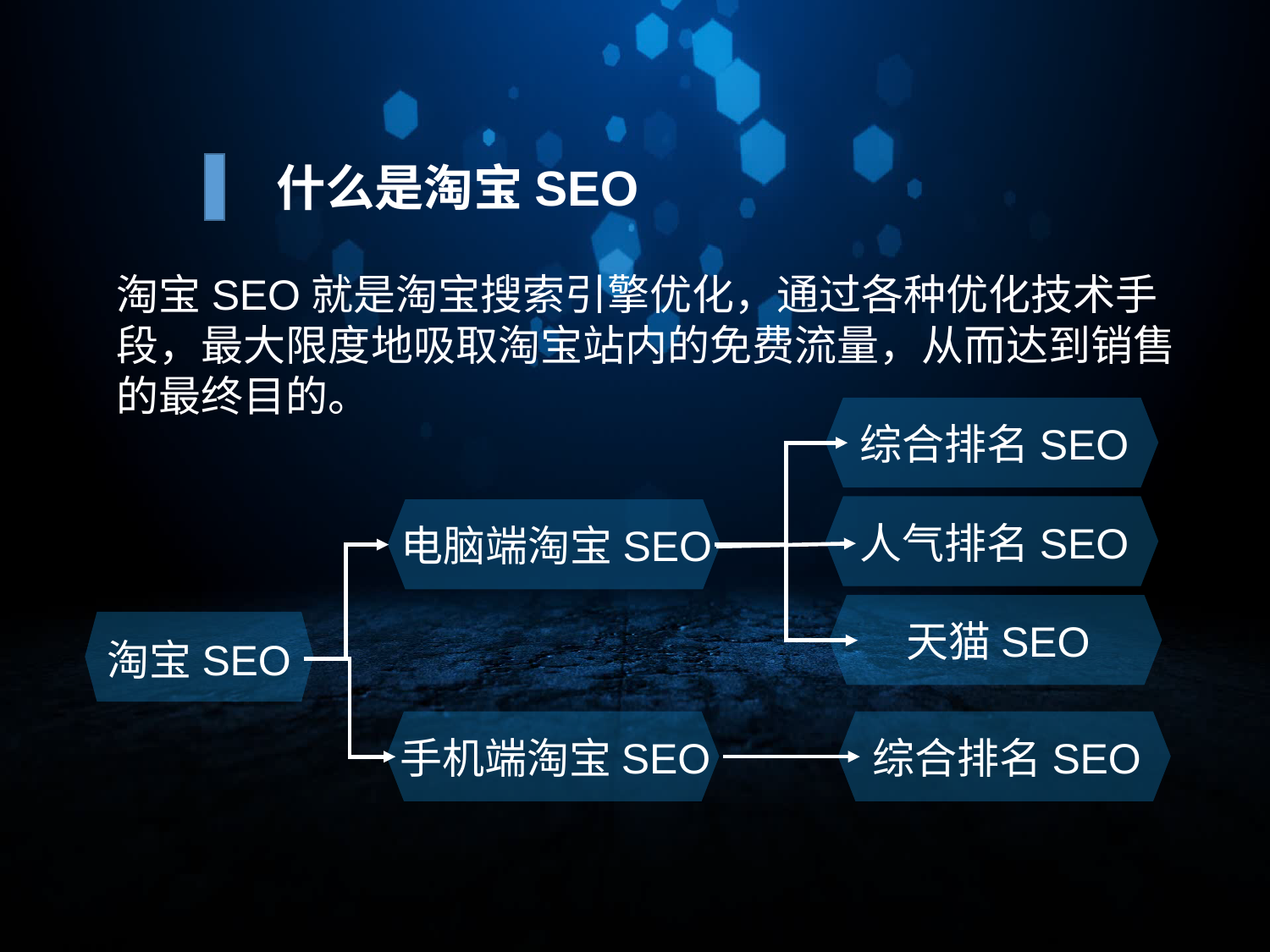

什么是淘宝SEO

淘宝SEO就是淘宝搜索引擎优化，通过各种优化技术手段，最大限度地吸取淘宝站内的免费流量，从而达到销售的最终目的。

综合排名SEO

人气排名SEO
电脑端淘宝SEO

天猫SEO

淘宝SEO

手机端淘宝SEO
综合排名SEO